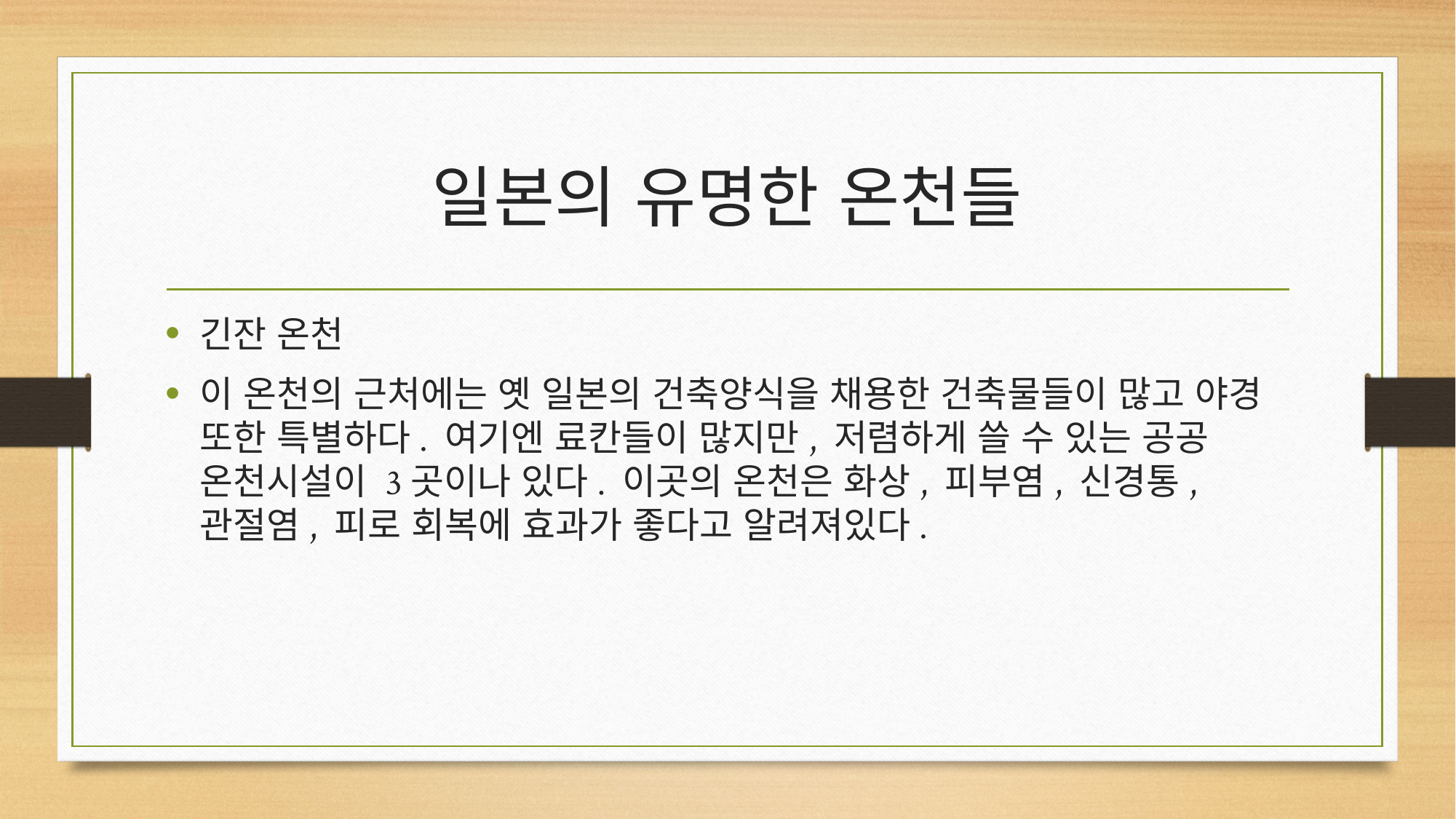

# 일본의 유명한 온천들
긴잔 온천
이 온천의 근처에는 옛 일본의 건축양식을 채용한 건축물들이 많고 야경 또한 특별하다. 여기엔 료칸들이 많지만, 저렴하게 쓸 수 있는 공공 온천시설이 3곳이나 있다. 이곳의 온천은 화상, 피부염, 신경통, 관절염, 피로 회복에 효과가 좋다고 알려져있다.